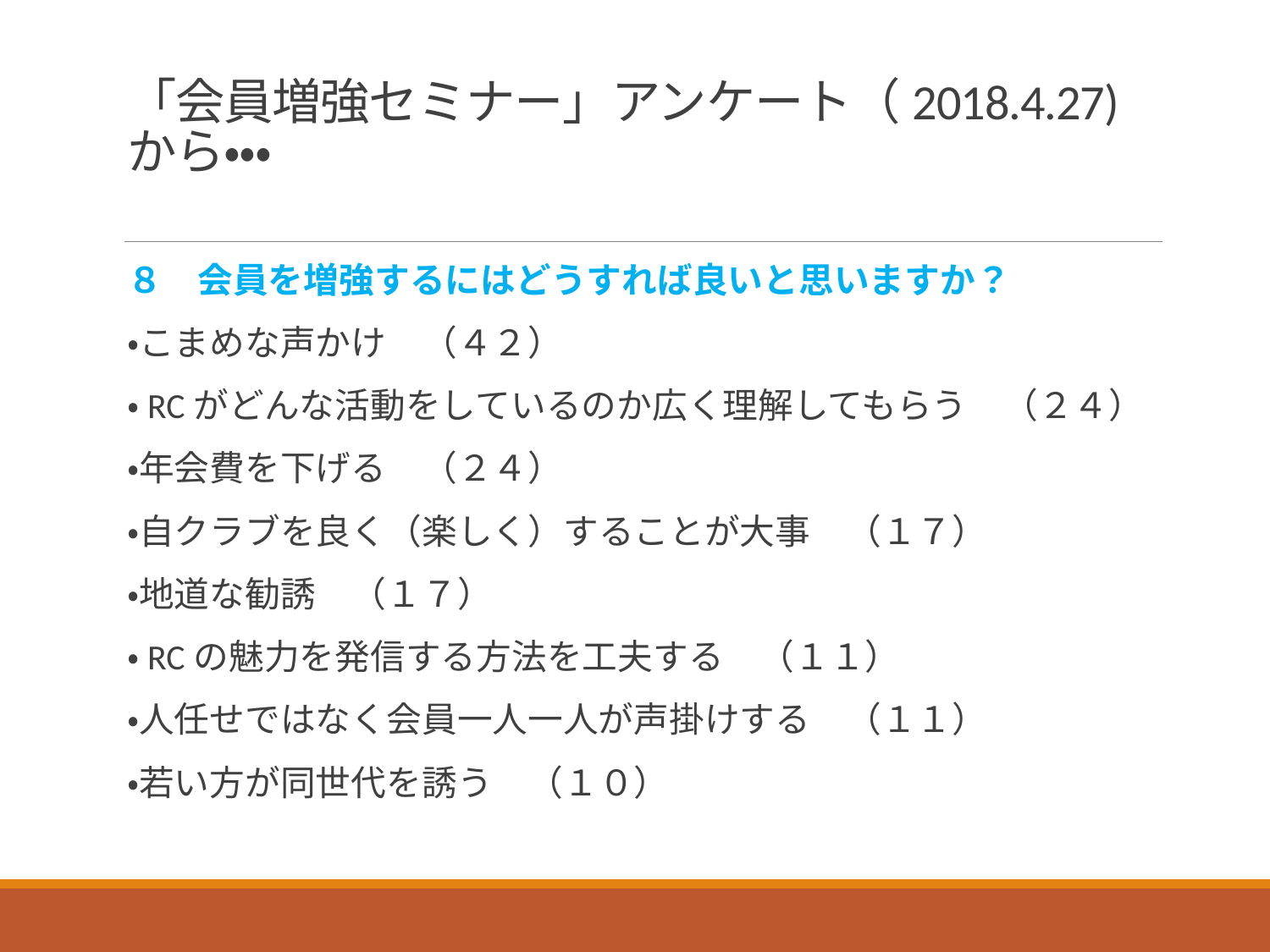

# 「会員増強セミナー」アンケート（2018.4.27)から・・・
８　会員を増強するにはどうすれば良いと思いますか？
・こまめな声かけ　（４２）
・RCがどんな活動をしているのか広く理解してもらう　（２４）
・年会費を下げる　（２４）
・自クラブを良く（楽しく）することが大事　（１７）
・地道な勧誘　（１７）
・RCの魅力を発信する方法を工夫する　（１１）
・人任せではなく会員一人一人が声掛けする　（１１）
・若い方が同世代を誘う　（１０）